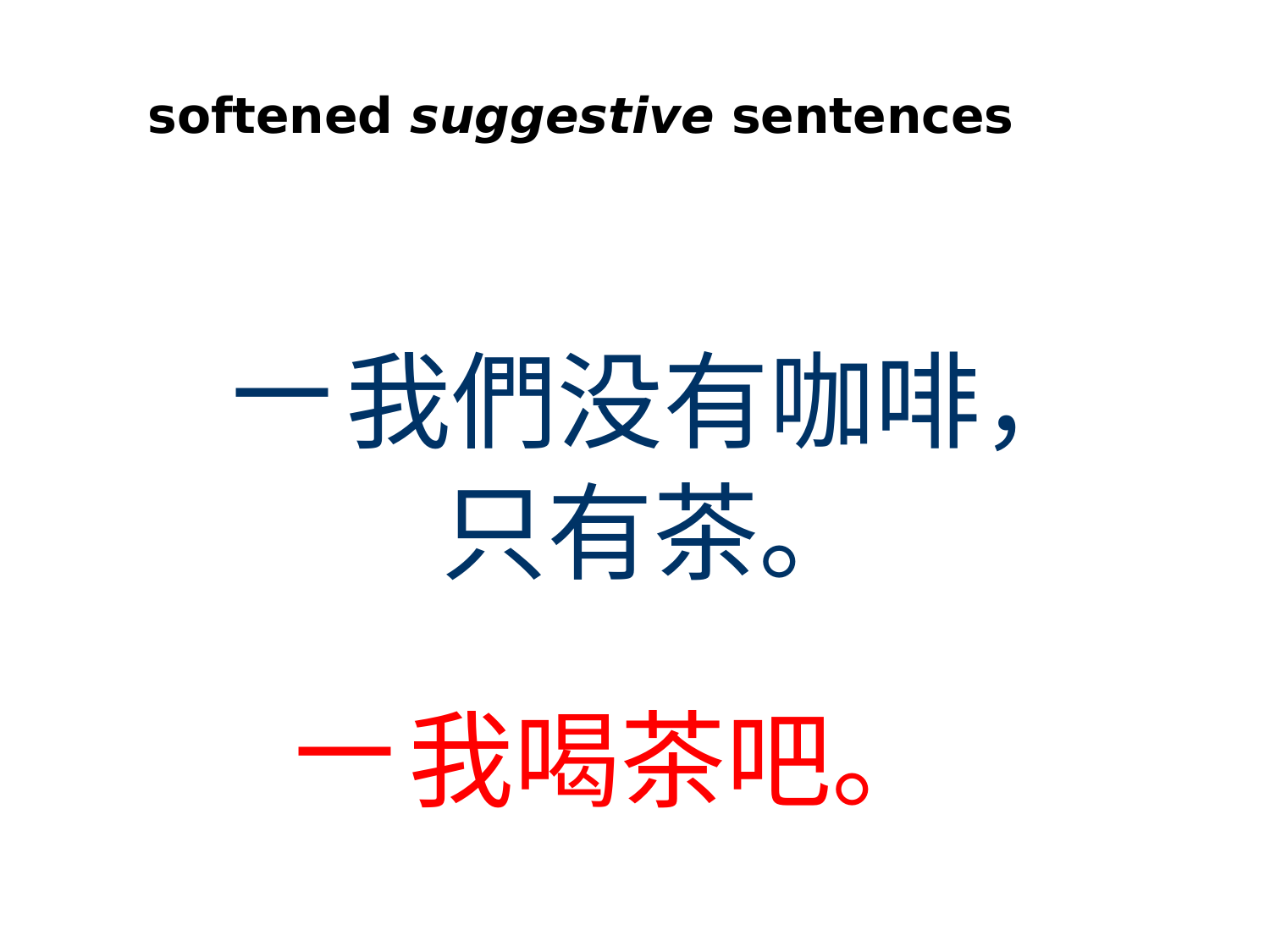

# softened suggestive sentences
－我們没有咖啡，
只有茶。

－我喝茶吧。